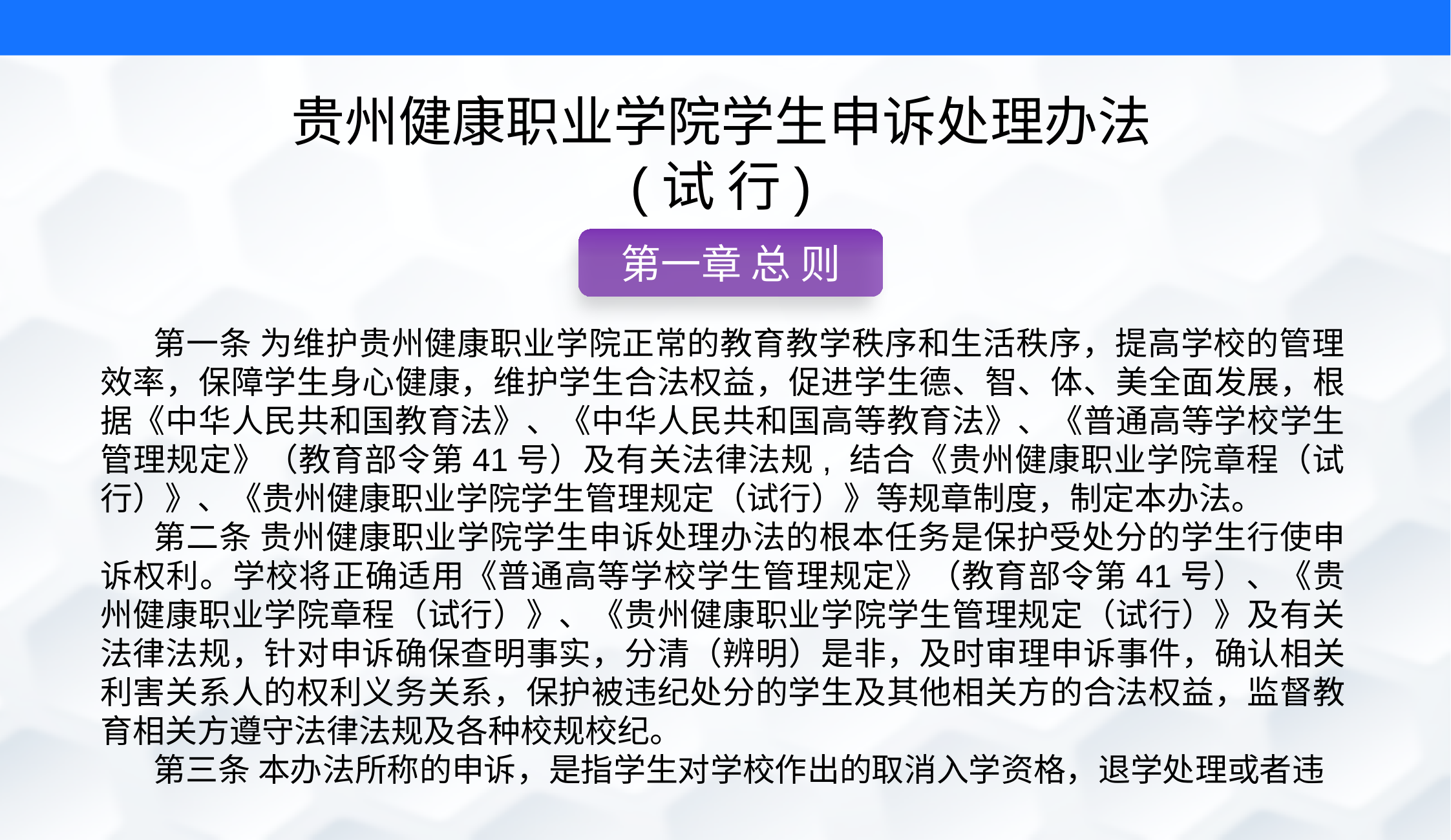

贵州健康职业学院学生申诉处理办法
(试 行)

第一章 总 则
第一条 为维护贵州健康职业学院正常的教育教学秩序和生活秩序，提高学校的管理效率，保障学生身心健康，维护学生合法权益，促进学生德、智、体、美全面发展，根据《中华人民共和国教育法》、《中华人民共和国高等教育法》、《普通高等学校学生管理规定》（教育部令第41号）及有关法律法规, 结合《贵州健康职业学院章程（试行）》、《贵州健康职业学院学生管理规定（试行）》等规章制度，制定本办法。
第二条 贵州健康职业学院学生申诉处理办法的根本任务是保护受处分的学生行使申诉权利。学校将正确适用《普通高等学校学生管理规定》（教育部令第41号）、《贵州健康职业学院章程（试行）》、《贵州健康职业学院学生管理规定（试行）》及有关法律法规，针对申诉确保查明事实，分清（辨明）是非，及时审理申诉事件，确认相关利害关系人的权利义务关系，保护被违纪处分的学生及其他相关方的合法权益，监督教育相关方遵守法律法规及各种校规校纪。
第三条 本办法所称的申诉，是指学生对学校作出的取消入学资格，退学处理或者违